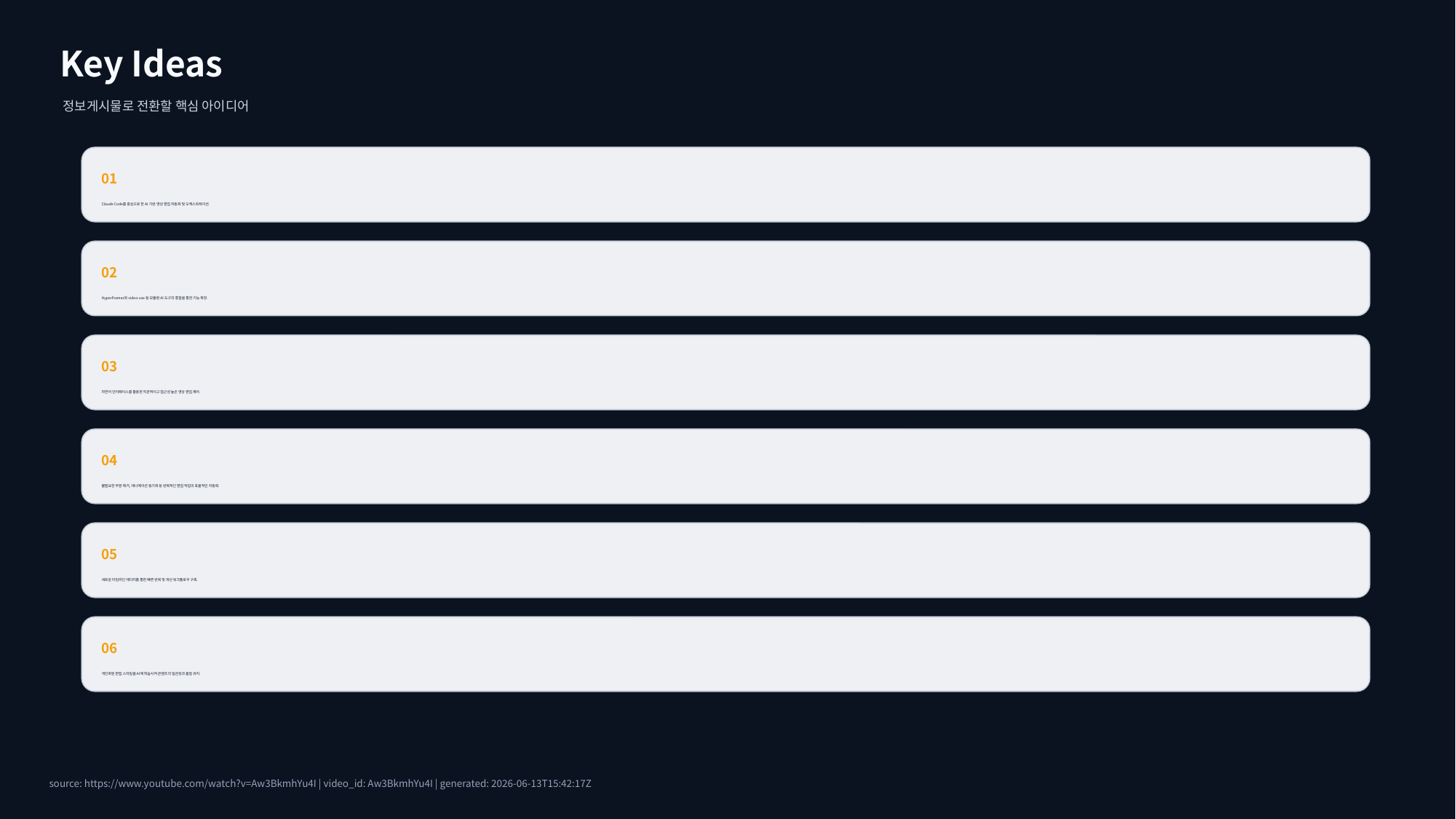

Key Ideas
정보게시물로 전환할 핵심 아이디어

01
Claude Code를 중심으로 한 AI 기반 영상 편집 자동화 및 오케스트레이션.

02
HyperFrames와 video-use 등 모듈형 AI 도구의 통합을 통한 기능 확장.

03
자연어 인터페이스를 활용한 직관적이고 접근성 높은 영상 편집 제어.

04
불필요한 부분 제거, 애니메이션 동기화 등 반복적인 편집 작업의 효율적인 자동화.

05
새로운 타임라인 에디터를 통한 빠른 반복 및 개선 워크플로우 구축.

06
개인화된 편집 스타일을 AI에 학습시켜 콘텐츠의 일관성과 품질 유지.
source: https://www.youtube.com/watch?v=Aw3BkmhYu4I | video_id: Aw3BkmhYu4I | generated: 2026-06-13T15:42:17Z